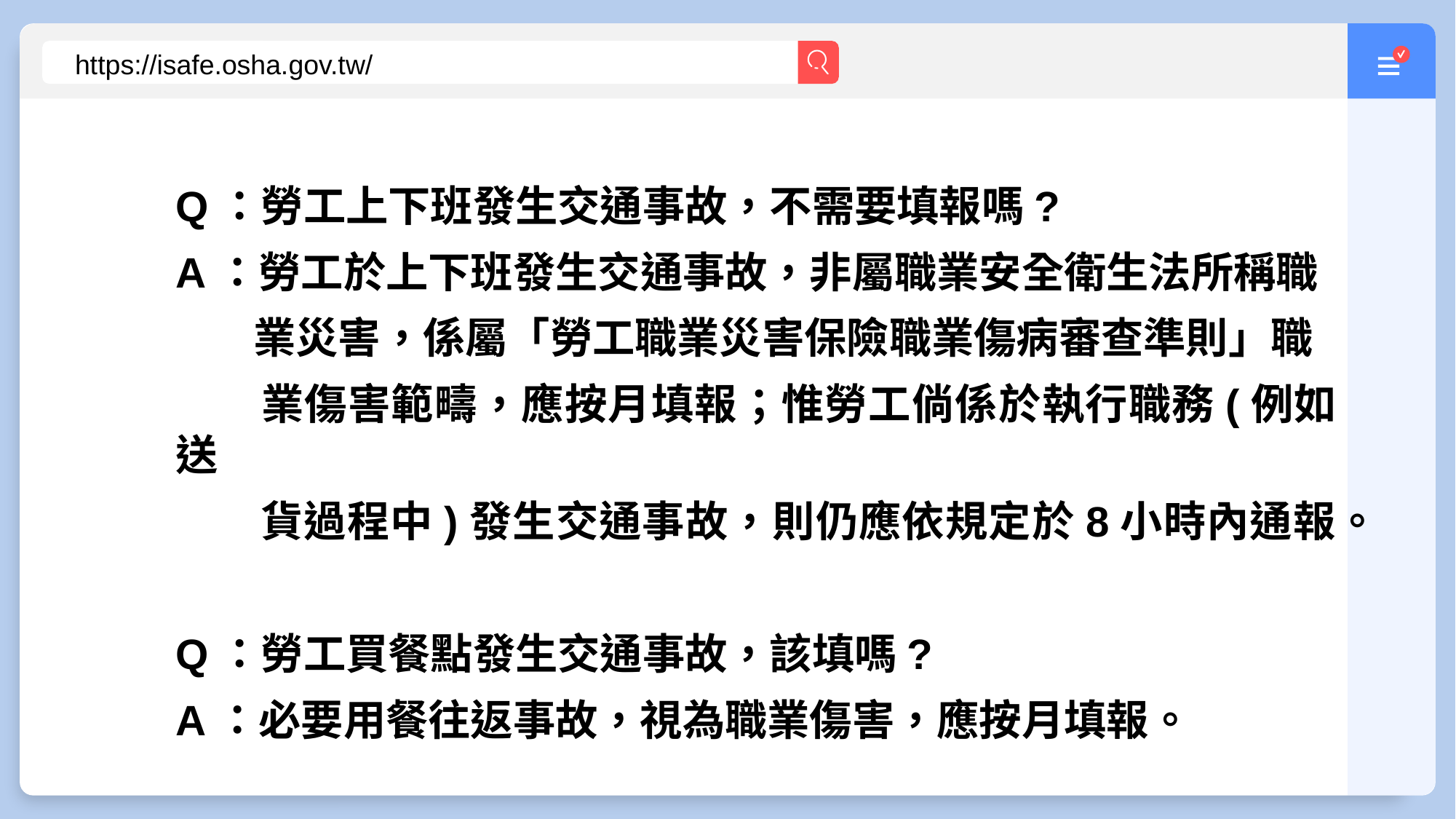

https://isafe.osha.gov.tw/
Q：勞工上下班發生交通事故，不需要填報嗎?
A：勞工於上下班發生交通事故，非屬職業安全衛生法所稱職
       業災害，係屬「勞工職業災害保險職業傷病審查準則」職
       業傷害範疇，應按月填報；惟勞工倘係於執行職務(例如送
       貨過程中)發生交通事故，則仍應依規定於8小時內通報。

Q：勞工買餐點發生交通事故，該填嗎?
A：必要用餐往返事故，視為職業傷害，應按月填報。